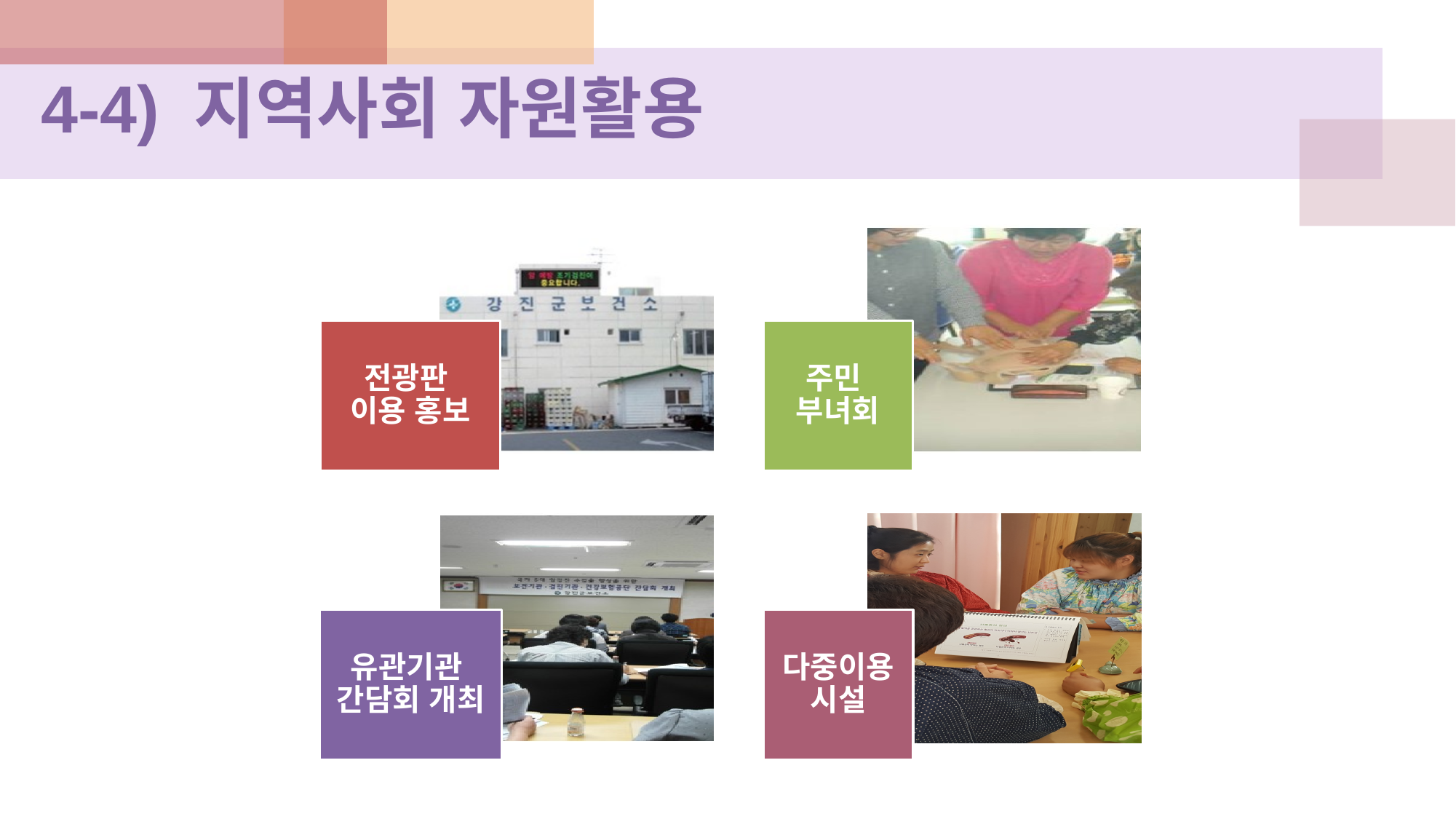

4-4) 지역사회 자원활용
전광판
이용 홍보
주민
부녀회
유관기관
간담회 개최
다중이용시설